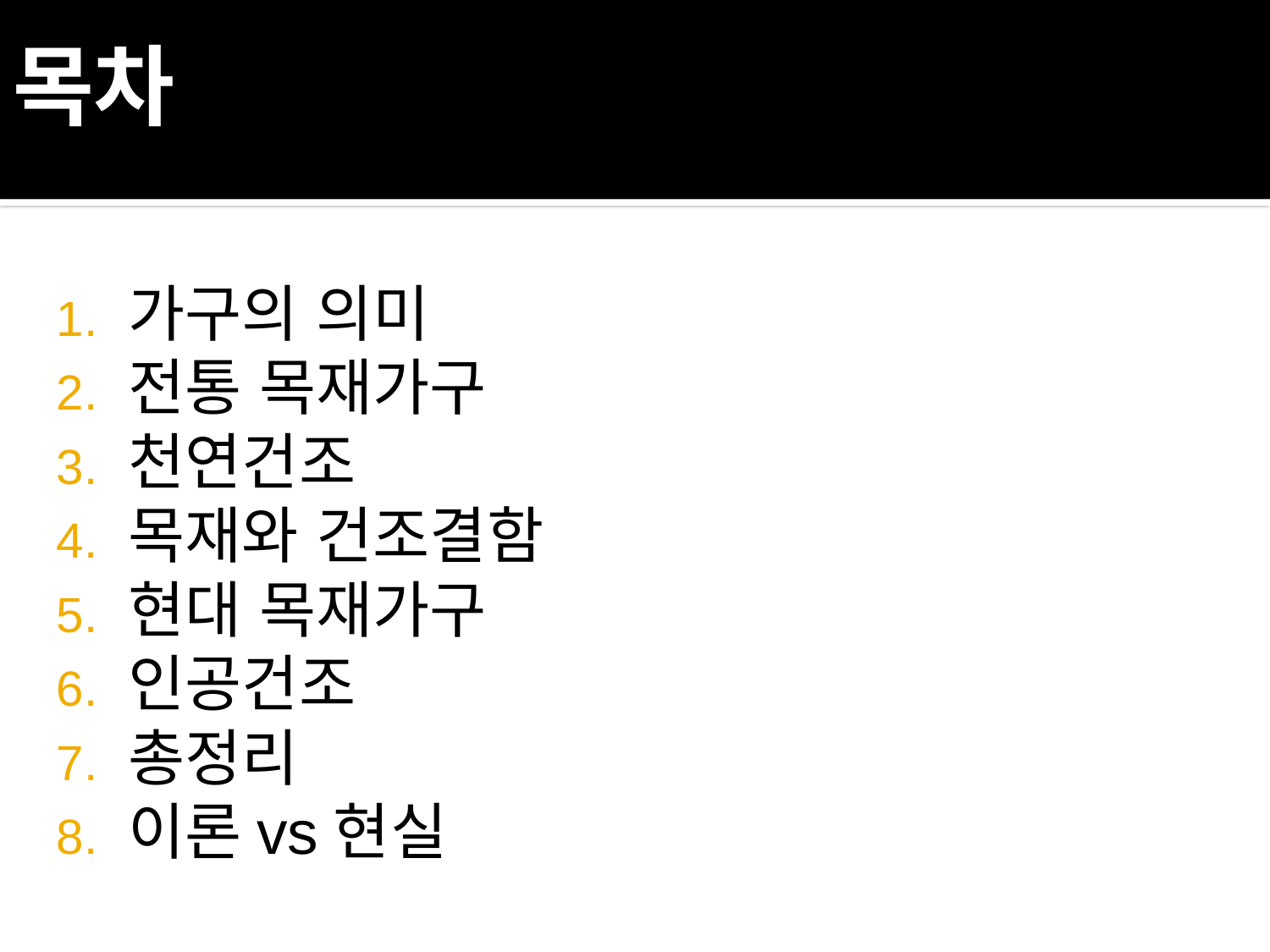

# 목차
가구의 의미
전통 목재가구
천연건조
목재와 건조결함
현대 목재가구
인공건조
총정리
이론vs현실